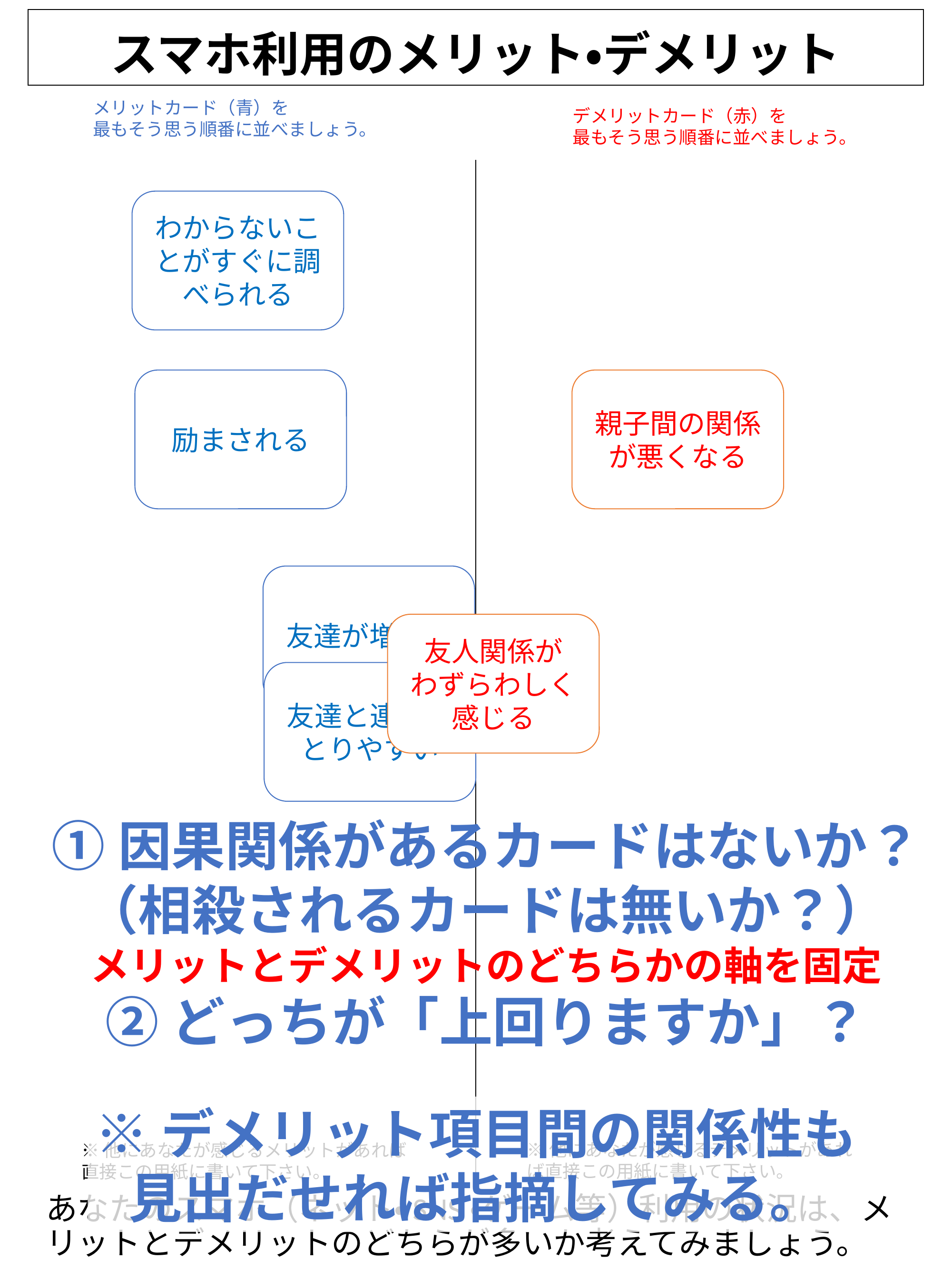

# スマホ利用のメリット・デメリット
メリットカード（青）を
最もそう思う順番に並べましょう。
デメリットカード（赤）を
最もそう思う順番に並べましょう。
わからないことがすぐに調べられる
励まされる
親子間の関係が悪くなる
友達が増える
友人関係が
わずらわしく感じる
友達と連絡がとりやすい
①因果関係があるカードはないか？
（相殺されるカードは無いか？）
メリットとデメリットのどちらかの軸を固定
②どっちが「上回りますか」？
※デメリット項目間の関係性も
見出だせれば指摘してみる。
※他にあなたが感じるデメリットがあれば直接この用紙に書いて下さい。
※他にあなたが感じるメリットがあれば直接この用紙に書いて下さい。
あなたのスマホ（ネット・SNS・ゲーム等）利用の状況は、メリットとデメリットのどちらが多いか考えてみましょう。